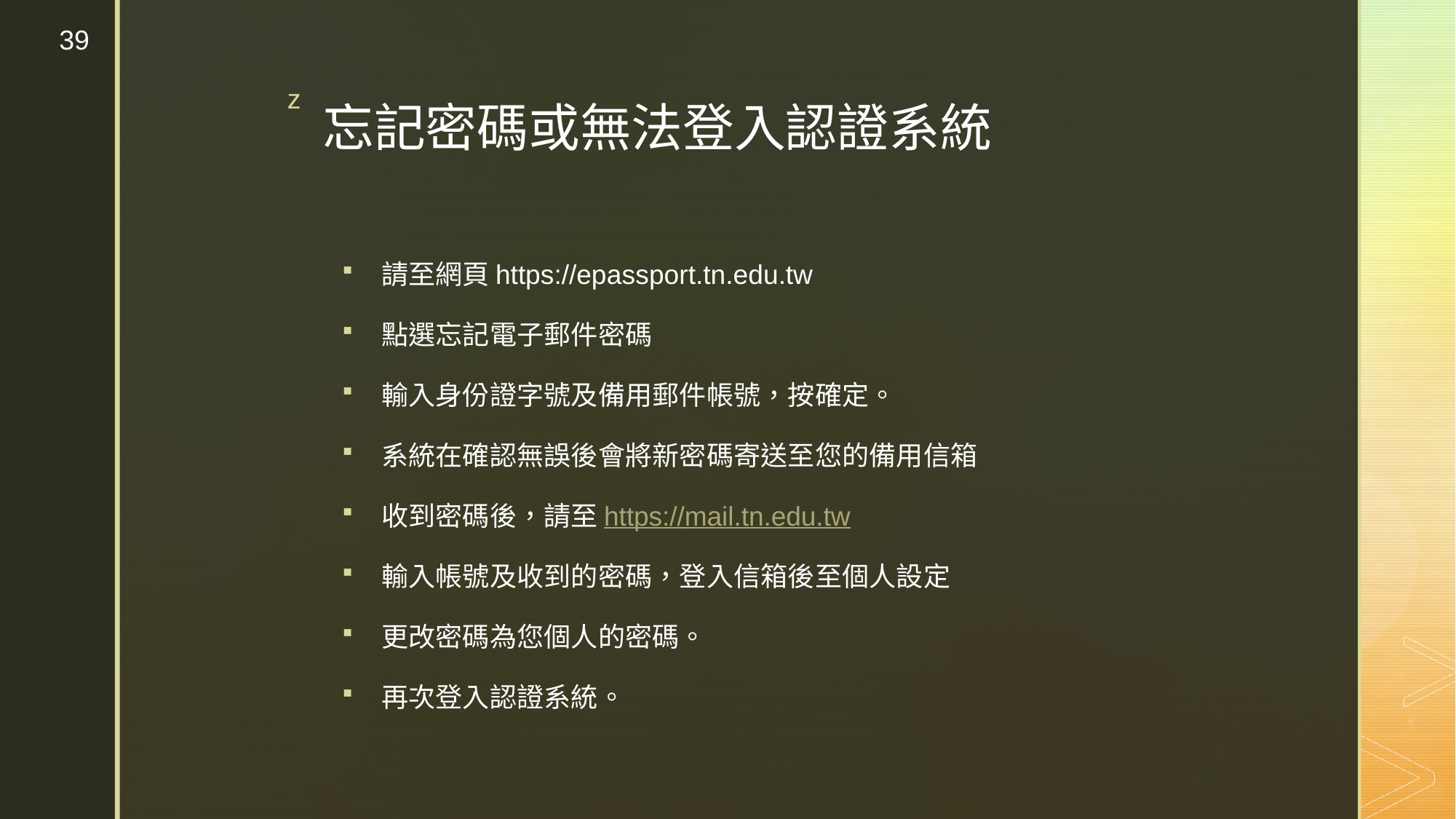

39
# 忘記密碼或無法登入認證系統
請至網頁https://epassport.tn.edu.tw
點選忘記電子郵件密碼
輸入身份證字號及備用郵件帳號，按確定。
系統在確認無誤後會將新密碼寄送至您的備用信箱
收到密碼後，請至https://mail.tn.edu.tw
輸入帳號及收到的密碼，登入信箱後至個人設定
更改密碼為您個人的密碼。
再次登入認證系統。